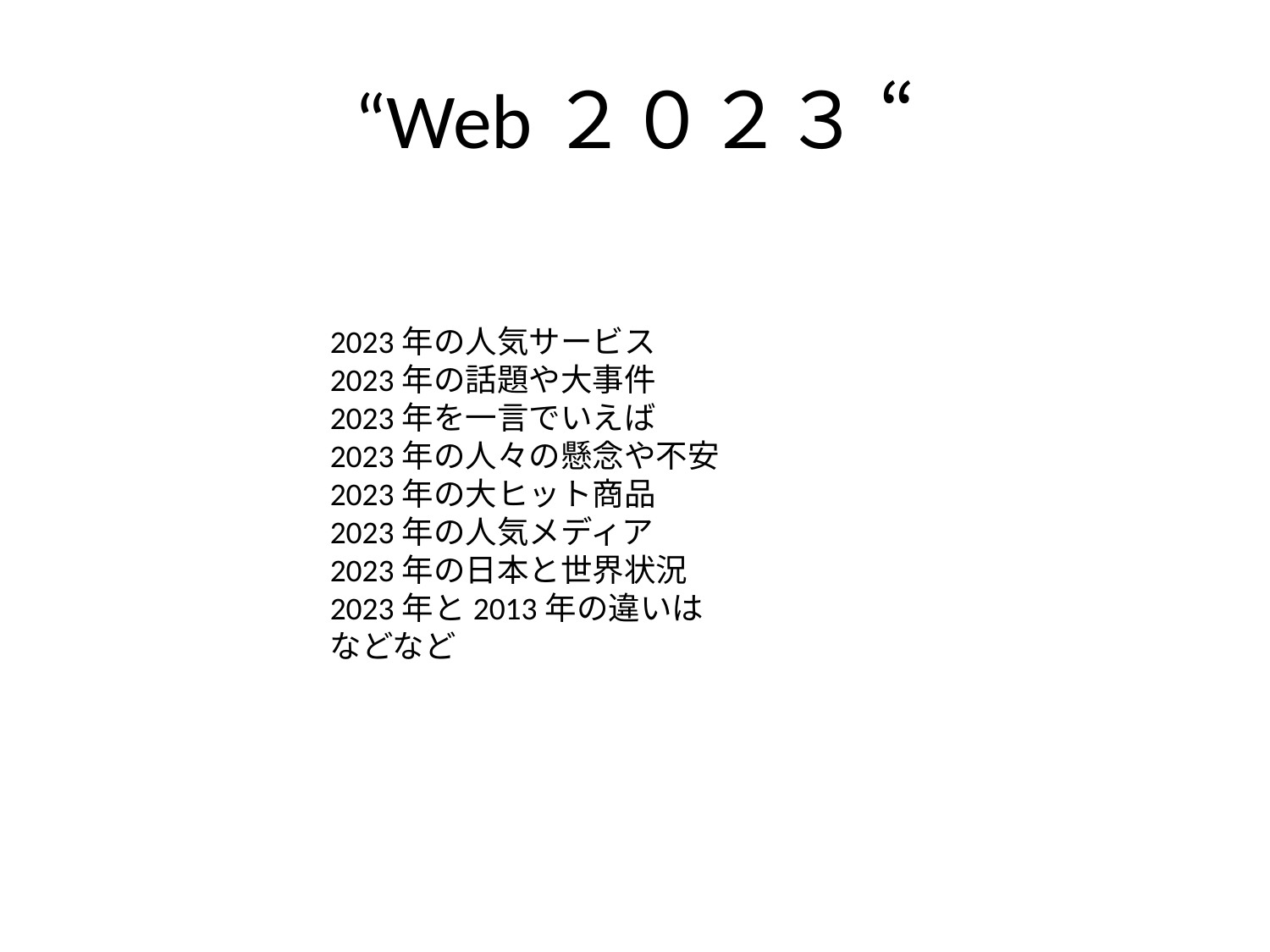

# “Web２０２３ “
2023年の人気サービス
2023年の話題や大事件
2023年を一言でいえば
2023年の人々の懸念や不安
2023年の大ヒット商品
2023年の人気メディア
2023年の日本と世界状況
2023年と2013年の違いは
などなど